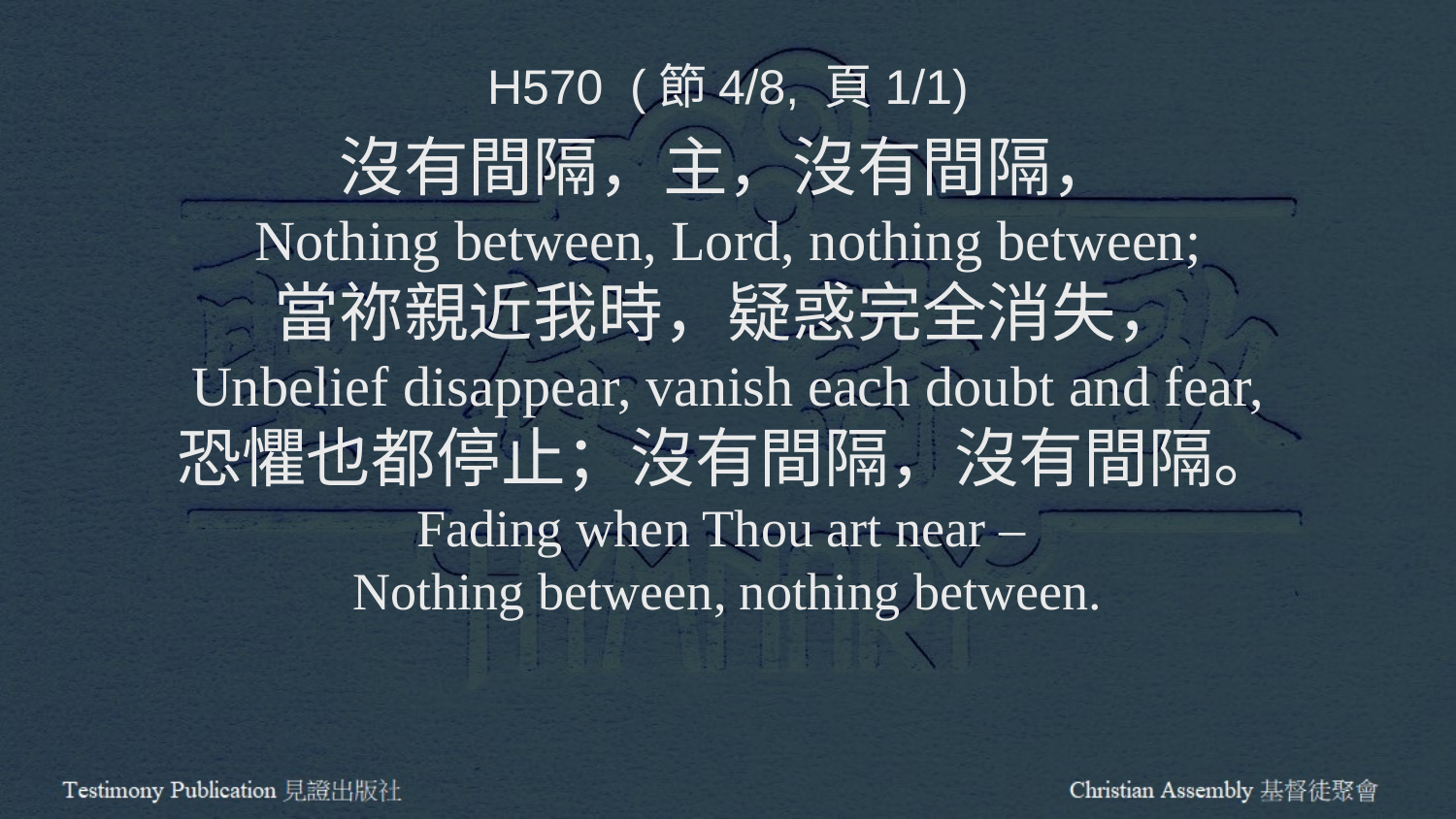

H570  (節4/8, 頁1/1)
沒有間隔，主，沒有間隔，
Nothing between, Lord, nothing between;
當祢親近我時，疑惑完全消失，
Unbelief disappear, vanish each doubt and fear,
恐懼也都停止；沒有間隔，沒有間隔。
Fading when Thou art near –
Nothing between, nothing between.